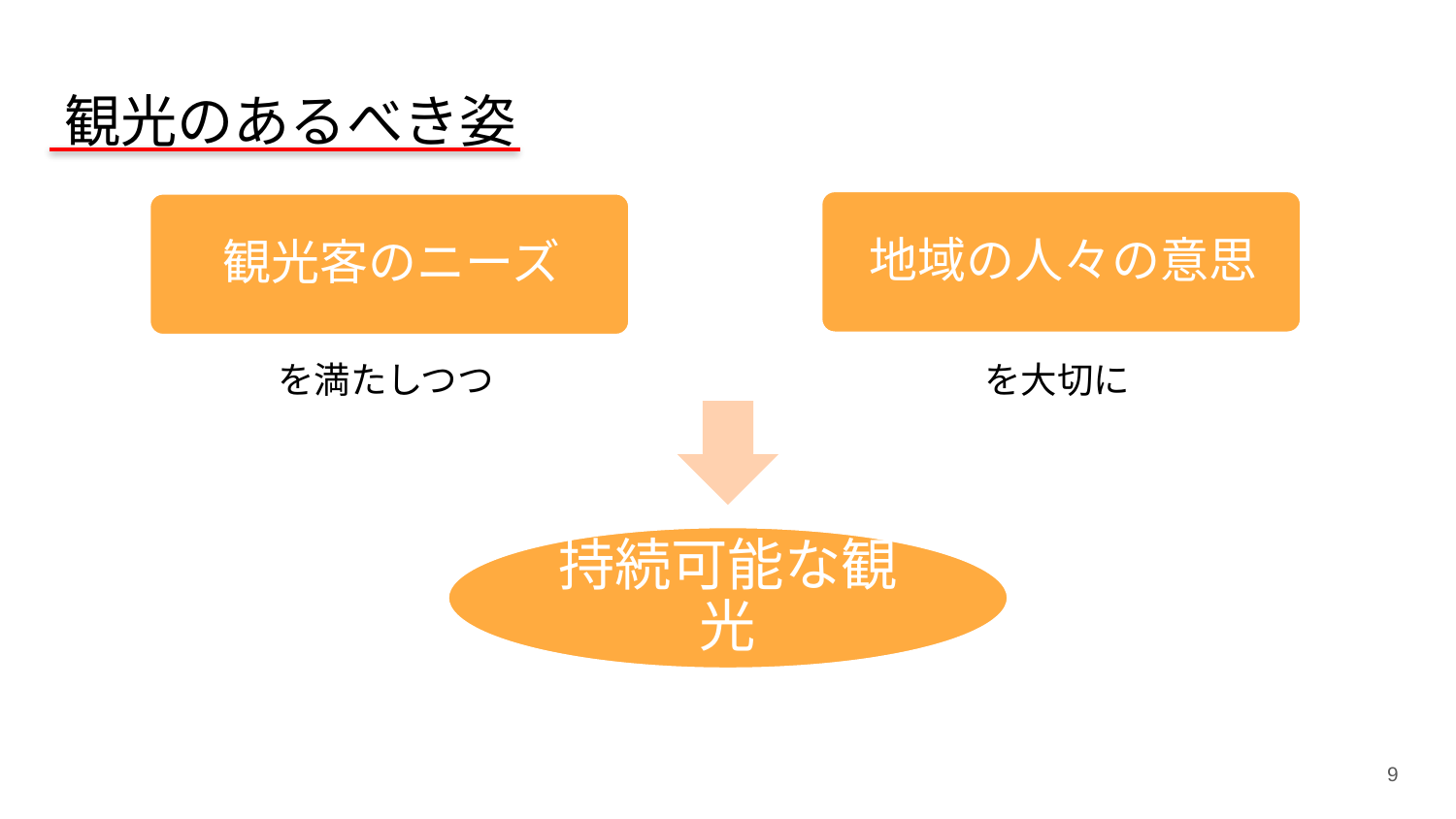

# 観光のあるべき姿
持続可能な観光
地域の人々の意思
観光客のニーズ

　　　　　　を満たしつつ　　　　　　　　　　　　　　　　　を大切に
9